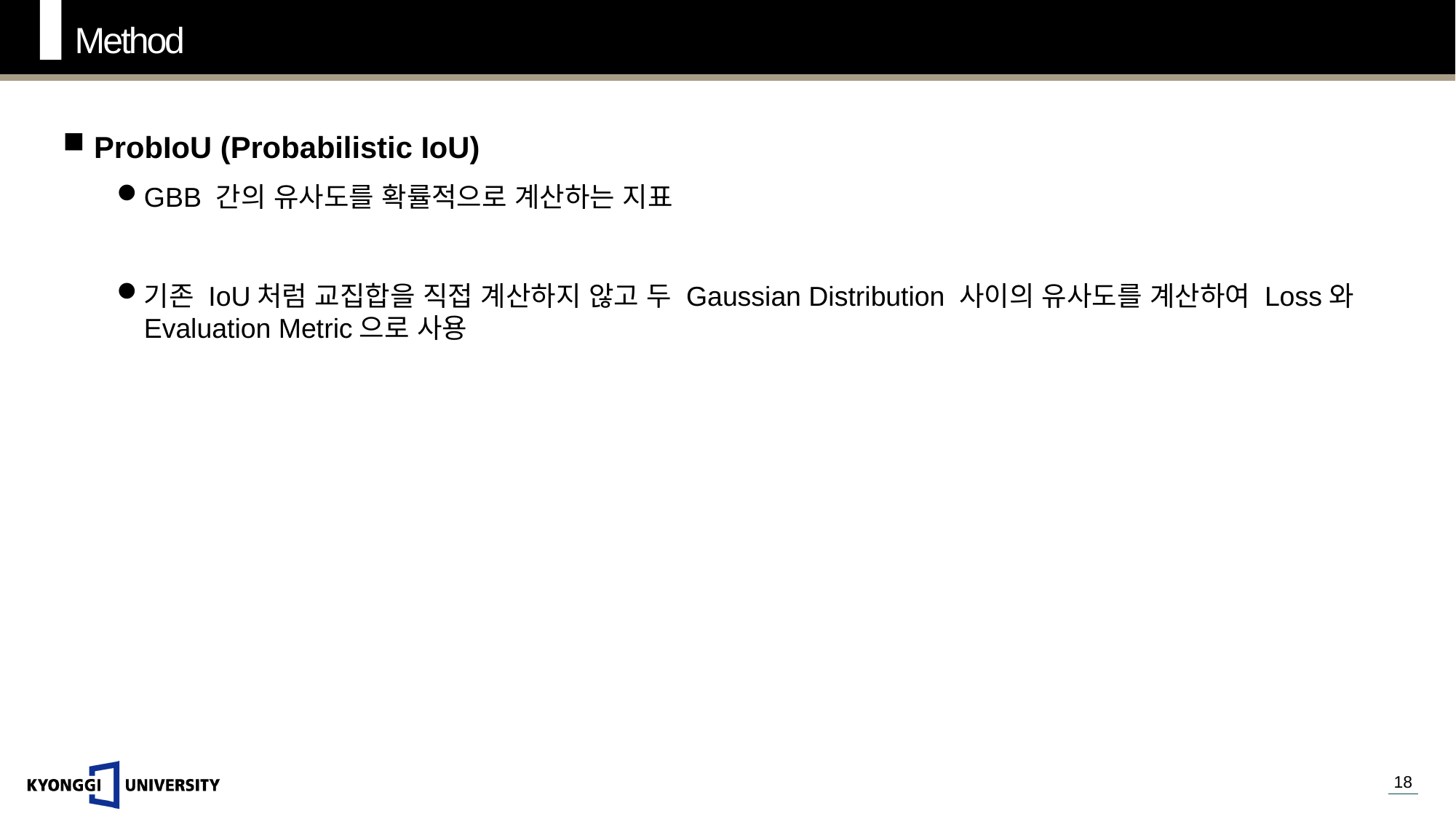

Method
ProbIoU (Probabilistic IoU)
GBB 간의 유사도를 확률적으로 계산하는 지표

기존 IoU처럼 교집합을 직접 계산하지 않고 두 Gaussian Distribution 사이의 유사도를 계산하여 Loss와 Evaluation Metric으로 사용